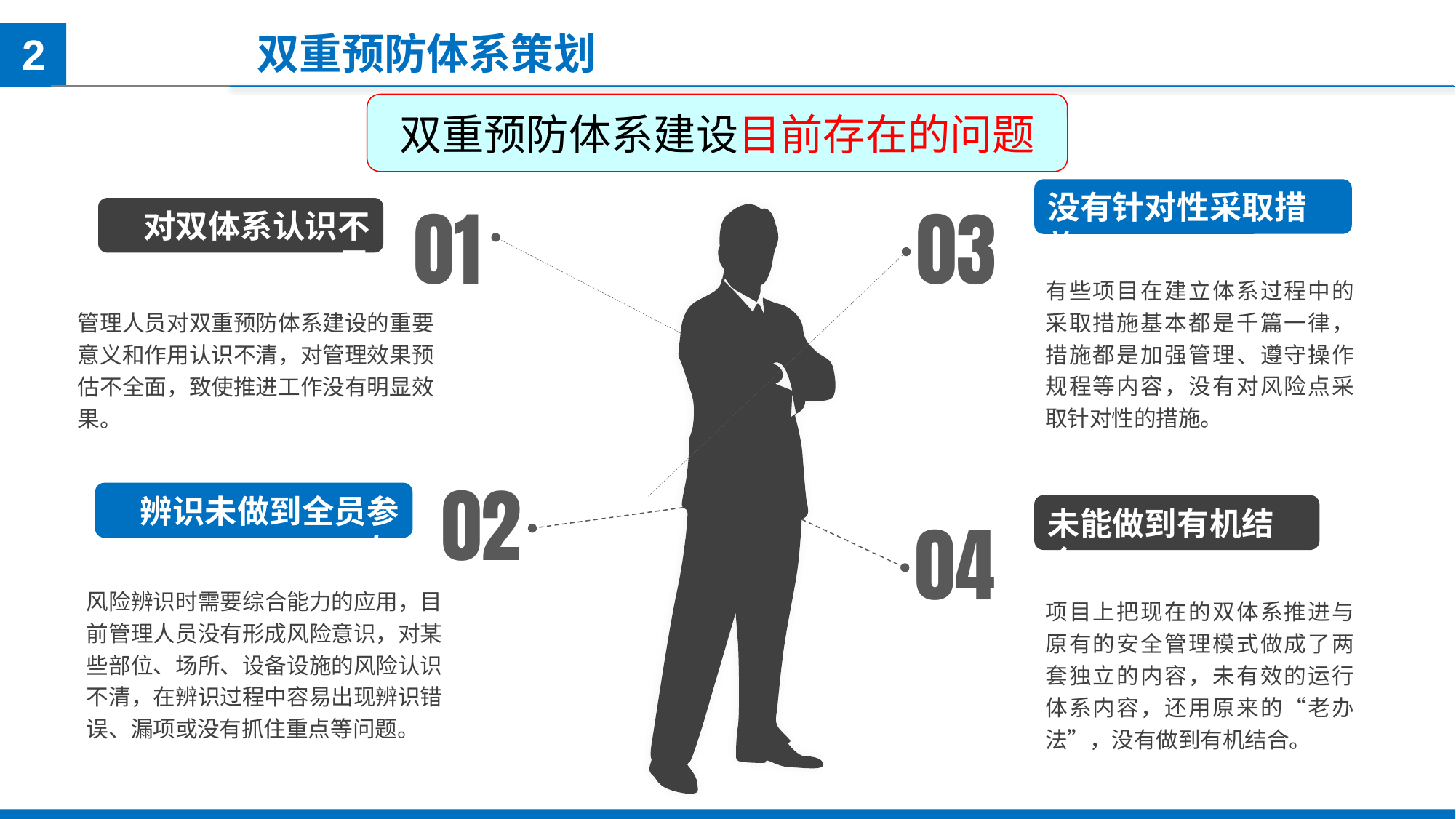

双重预防体系策划
2
双重预防体系建设目前存在的问题
没有针对性采取措施
03
有些项目在建立体系过程中的采取措施基本都是千篇一律，措施都是加强管理、遵守操作规程等内容，没有对风险点采取针对性的措施。
对双体系认识不足
01
管理人员对双重预防体系建设的重要意义和作用认识不清，对管理效果预估不全面，致使推进工作没有明显效果。

02
辨识未做到全员参与
风险辨识时需要综合能力的应用，目前管理人员没有形成风险意识，对某些部位、场所、设备设施的风险认识不清，在辨识过程中容易出现辨识错误、漏项或没有抓住重点等问题。
未能做到有机结合
04
项目上把现在的双体系推进与原有的安全管理模式做成了两套独立的内容，未有效的运行体系内容，还用原来的“老办法”，没有做到有机结合。